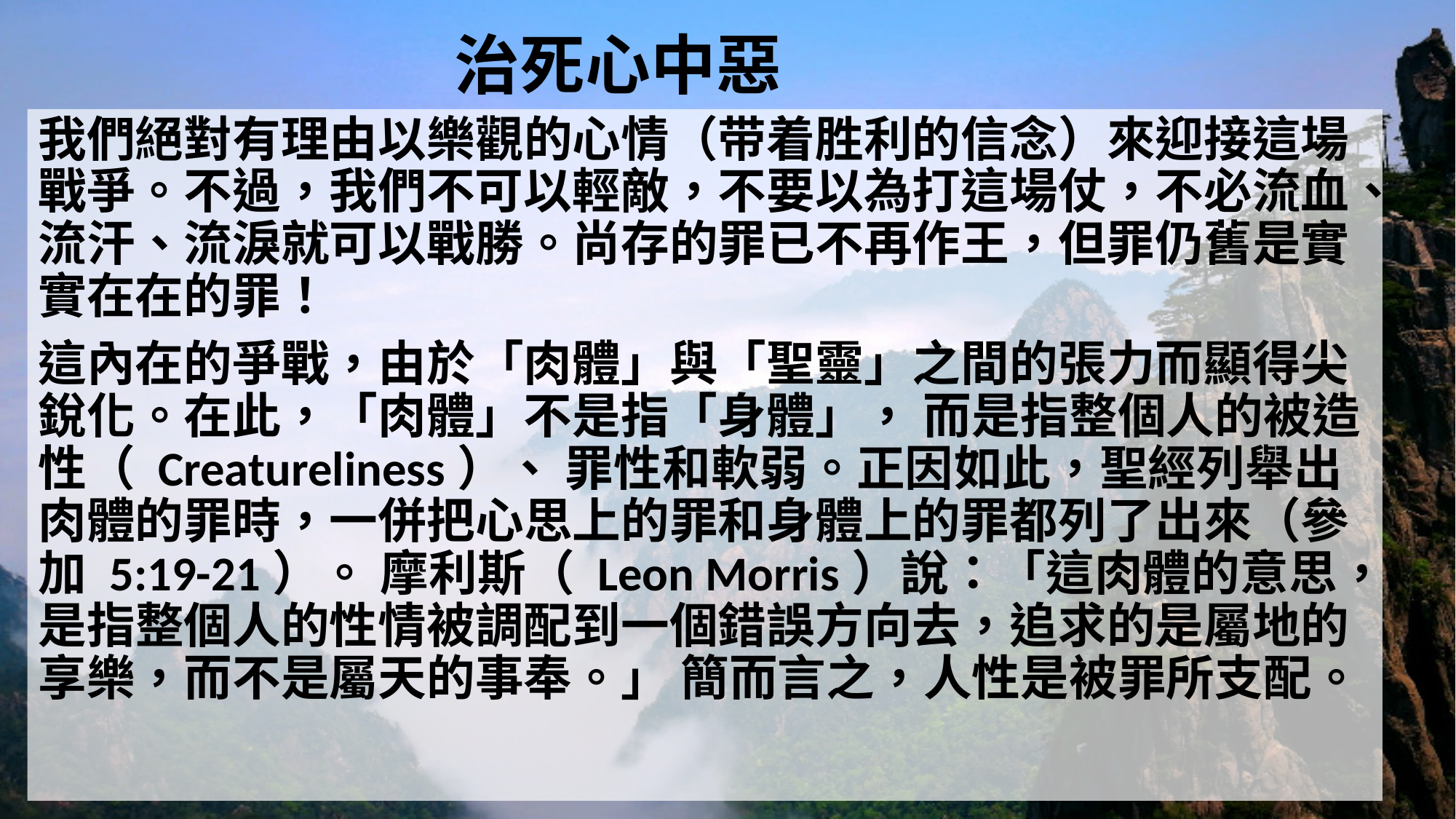

# 治死心中惡
我們絕對有理由以樂觀的心情（带着胜利的信念）來迎接這場戰爭。不過，我們不可以輕敵，不要以為打這場仗，不必流血、流汗、流淚就可以戰勝。尚存的罪已不再作王，但罪仍舊是實實在在的罪！
這內在的爭戰，由於「肉體」與「聖靈」之間的張力而顯得尖銳化。在此，「肉體」不是指「身體」， 而是指整個人的被造性（ Creatureliness）、 罪性和軟弱。正因如此，聖經列舉出肉體的罪時，一併把心思上的罪和身體上的罪都列了出來（參加 5:19-21）。 摩利斯（ Leon Morris）說：「這肉體的意思，是指整個人的性情被調配到一個錯誤方向去，追求的是屬地的享樂，而不是屬天的事奉。」 簡而言之，人性是被罪所支配。